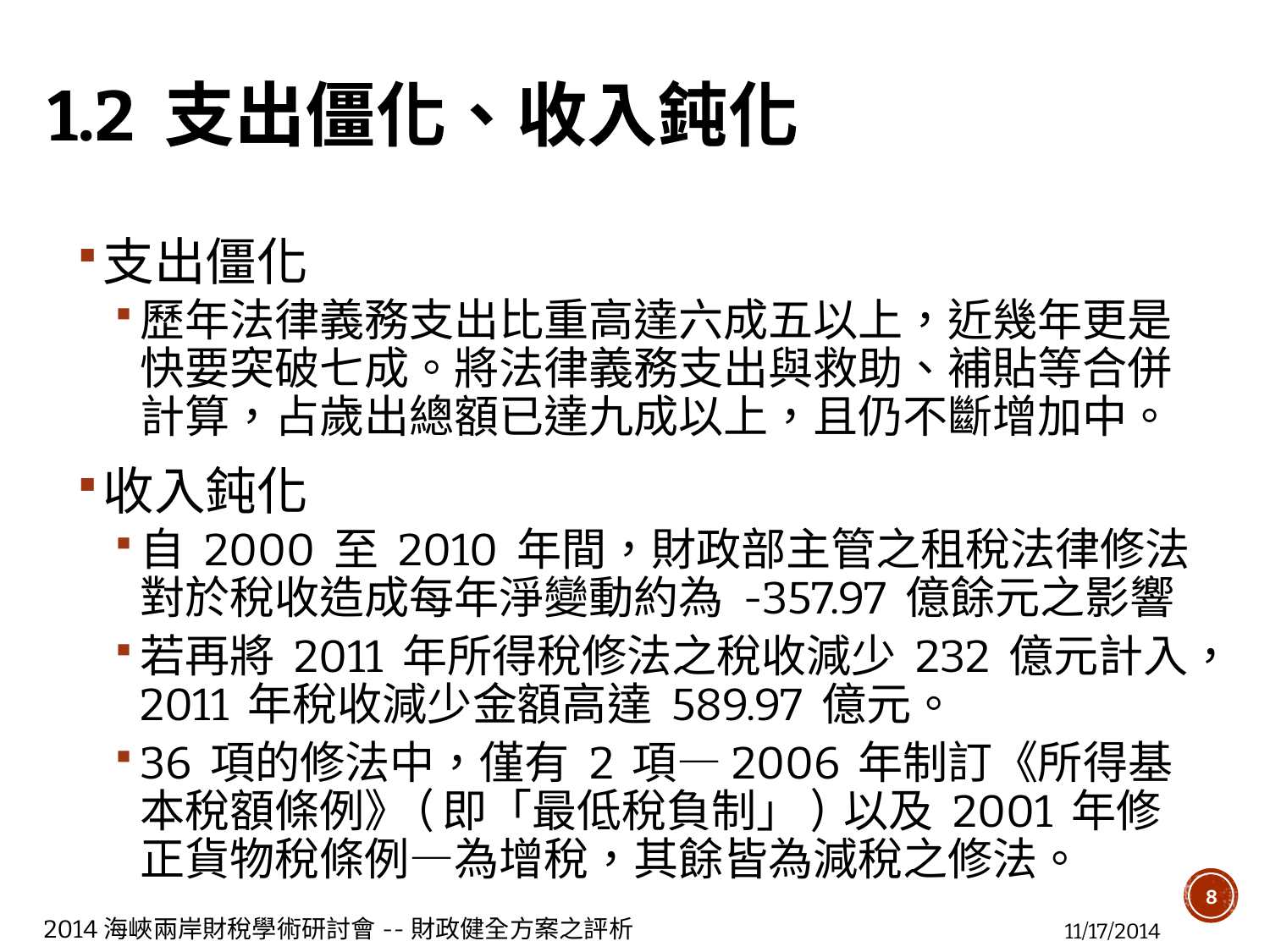

# 1.2 支出僵化、收入鈍化
支出僵化
歷年法律義務支出比重高達六成五以上，近幾年更是快要突破七成。將法律義務支出與救助、補貼等合併計算，占歲出總額已達九成以上，且仍不斷增加中。
收入鈍化
自 2000 至 2010 年間，財政部主管之租稅法律修法對於稅收造成每年淨變動約為 -357.97 億餘元之影響
若再將 2011 年所得稅修法之稅收減少 232 億元計入，2011 年稅收減少金額高達 589.97 億元。
36 項的修法中，僅有 2 項—2006 年制訂《所得基本稅額條例》(即「最低稅負制」) 以及 2001 年修正貨物稅條例—為增稅，其餘皆為減稅之修法。
8
2014海峽兩岸財稅學術研討會--財政健全方案之評析
11/17/2014